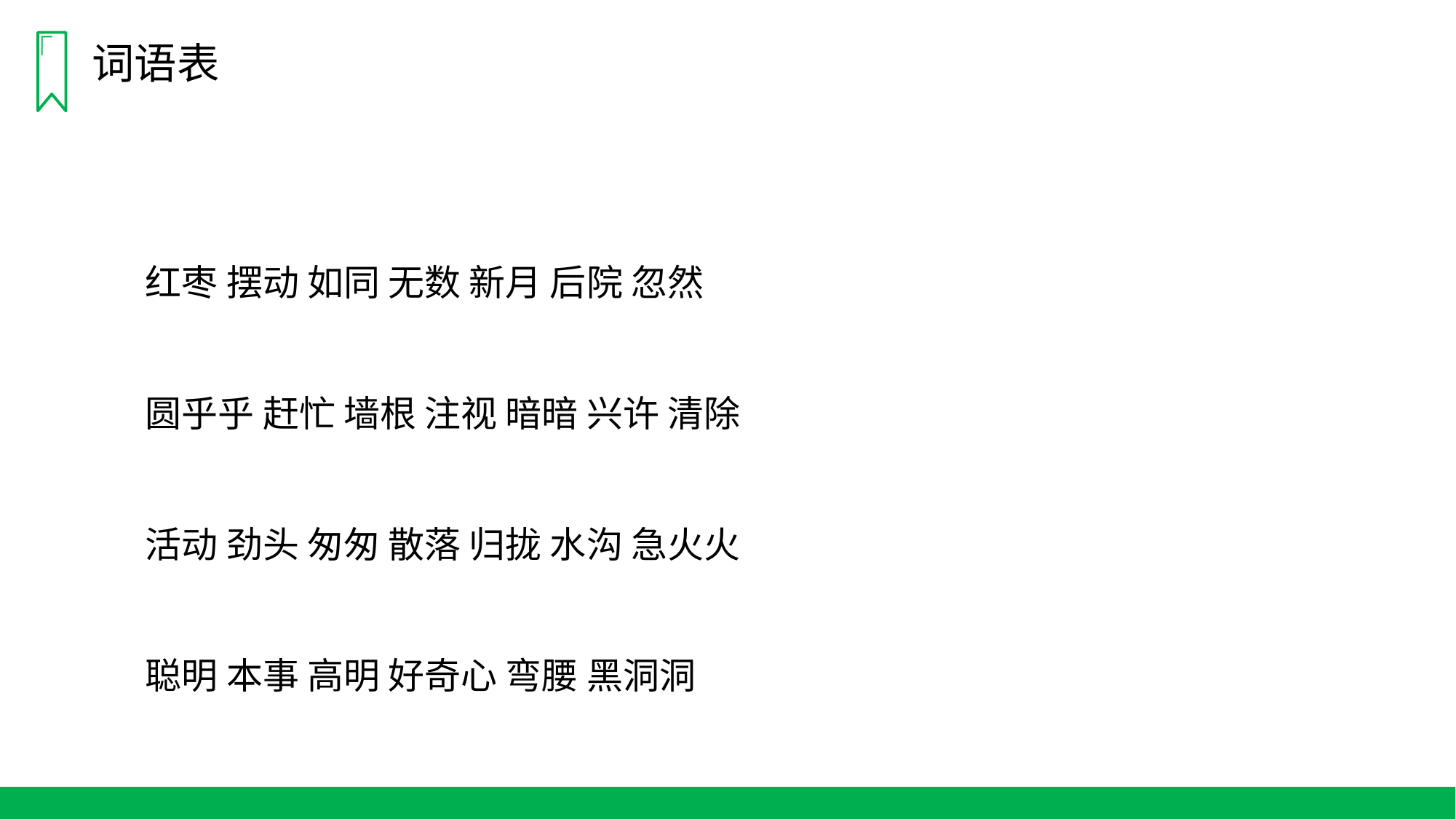

词语表
红枣 摆动 如同 无数 新月 后院 忽然
圆乎乎 赶忙 墙根 注视 暗暗 兴许 清除
活动 劲头 匆匆 散落 归拢 水沟 急火火
聪明 本事 高明 好奇心 弯腰 黑洞洞